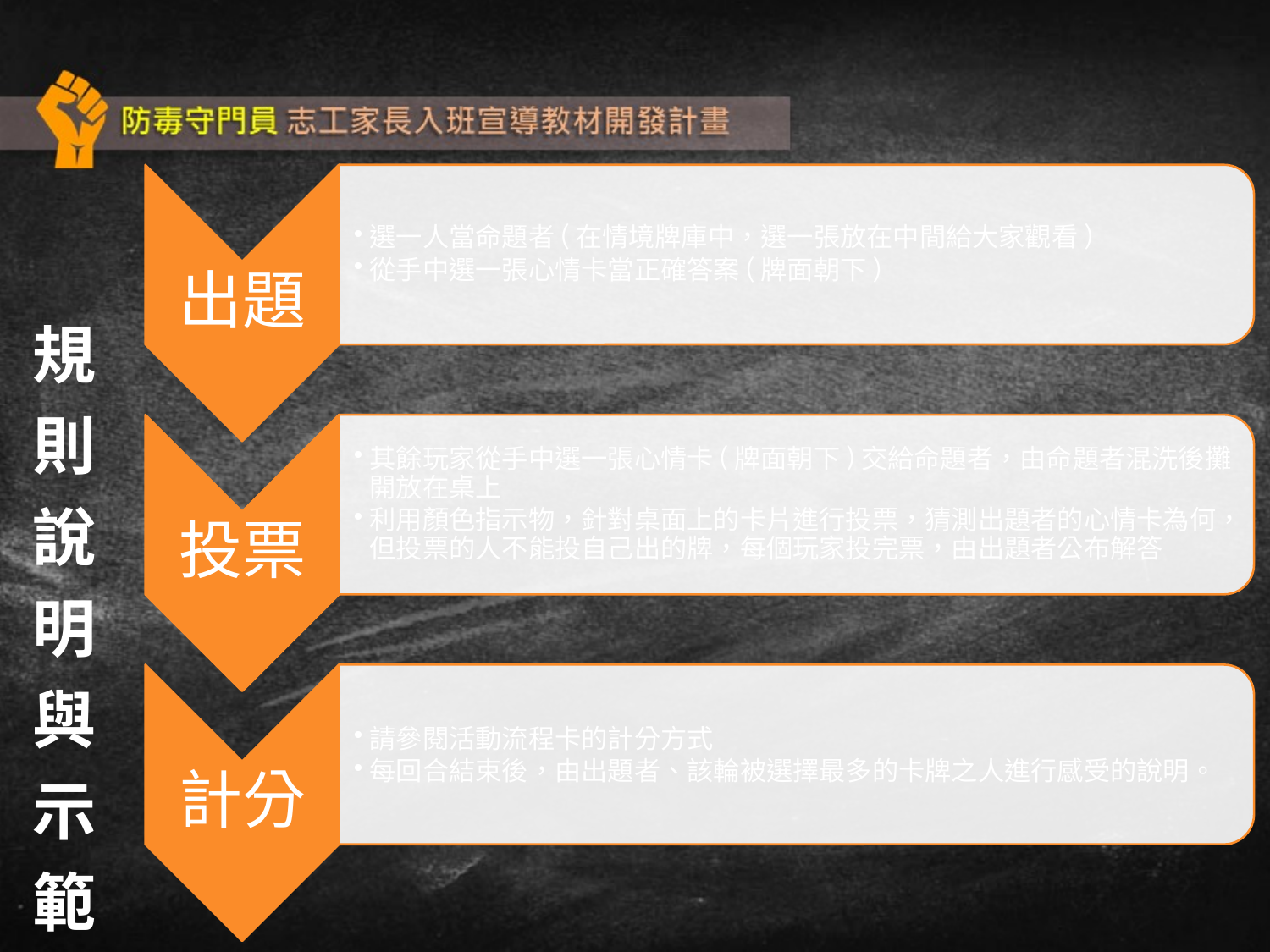

出題
選一人當命題者(在情境牌庫中，選一張放在中間給大家觀看)
從手中選一張心情卡當正確答案(牌面朝下)
投票
其餘玩家從手中選一張心情卡(牌面朝下)交給命題者，由命題者混洗後攤開放在桌上
利用顏色指示物，針對桌面上的卡片進行投票，猜測出題者的心情卡為何，但投票的人不能投自己出的牌，每個玩家投完票，由出題者公布解答
計分

請參閱活動流程卡的計分方式
每回合結束後，由出題者、該輪被選擇最多的卡牌之人進行感受的說明。

   規則說明與示範